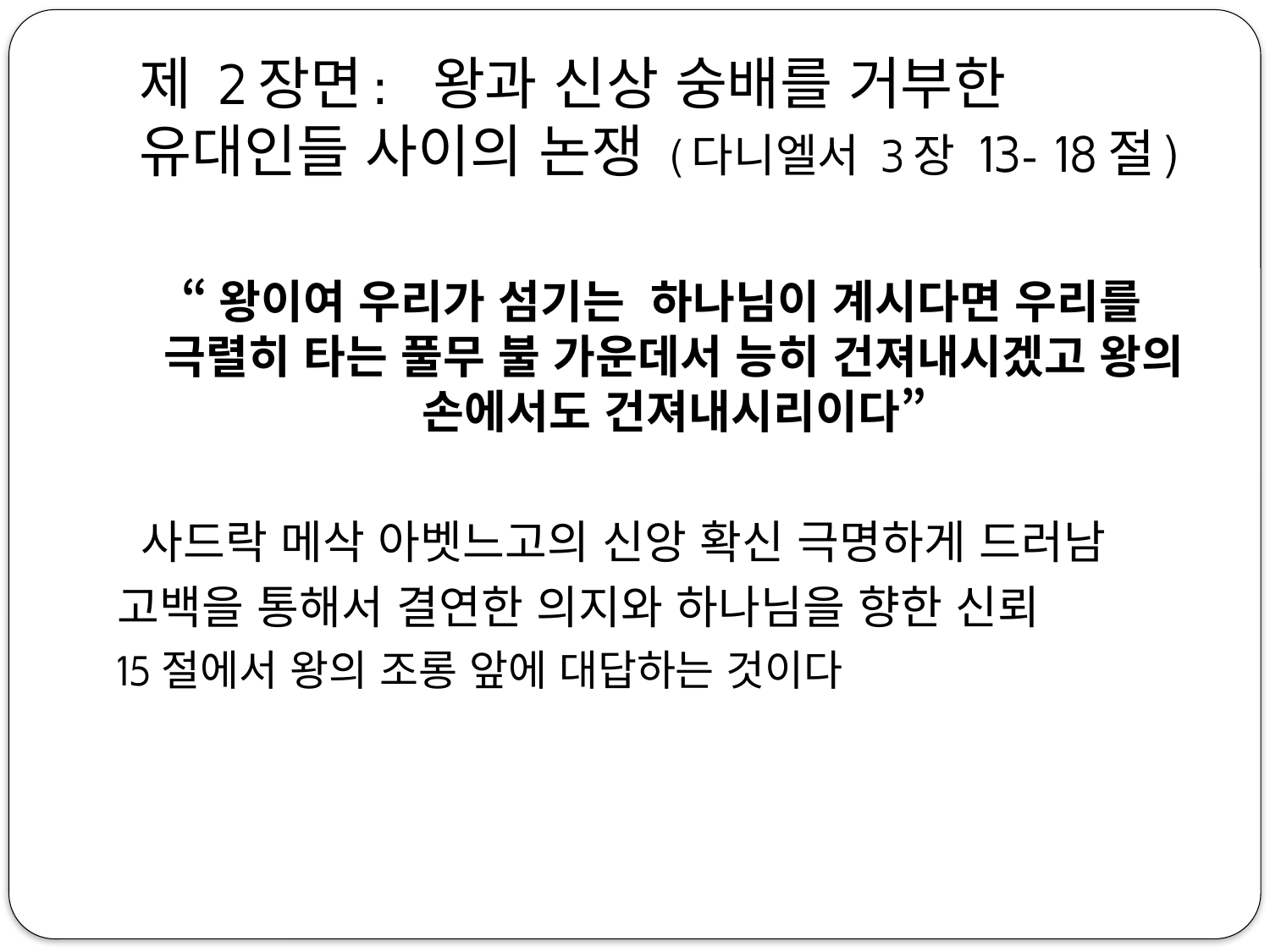

# 제 2장면:  왕과 신상 숭배를 거부한 유대인들 사이의 논쟁 (다니엘서 3장 13- 18절)

 “왕이여 우리가 섬기는  하나님이 계시다면 우리를 극렬히 타는 풀무 불 가운데서 능히 건져내시겠고 왕의 손에서도 건져내시리이다”

 사드락 메삭 아벳느고의 신앙 확신 극명하게 드러남
고백을 통해서 결연한 의지와 하나님을 향한 신뢰
15절에서 왕의 조롱 앞에 대답하는 것이다